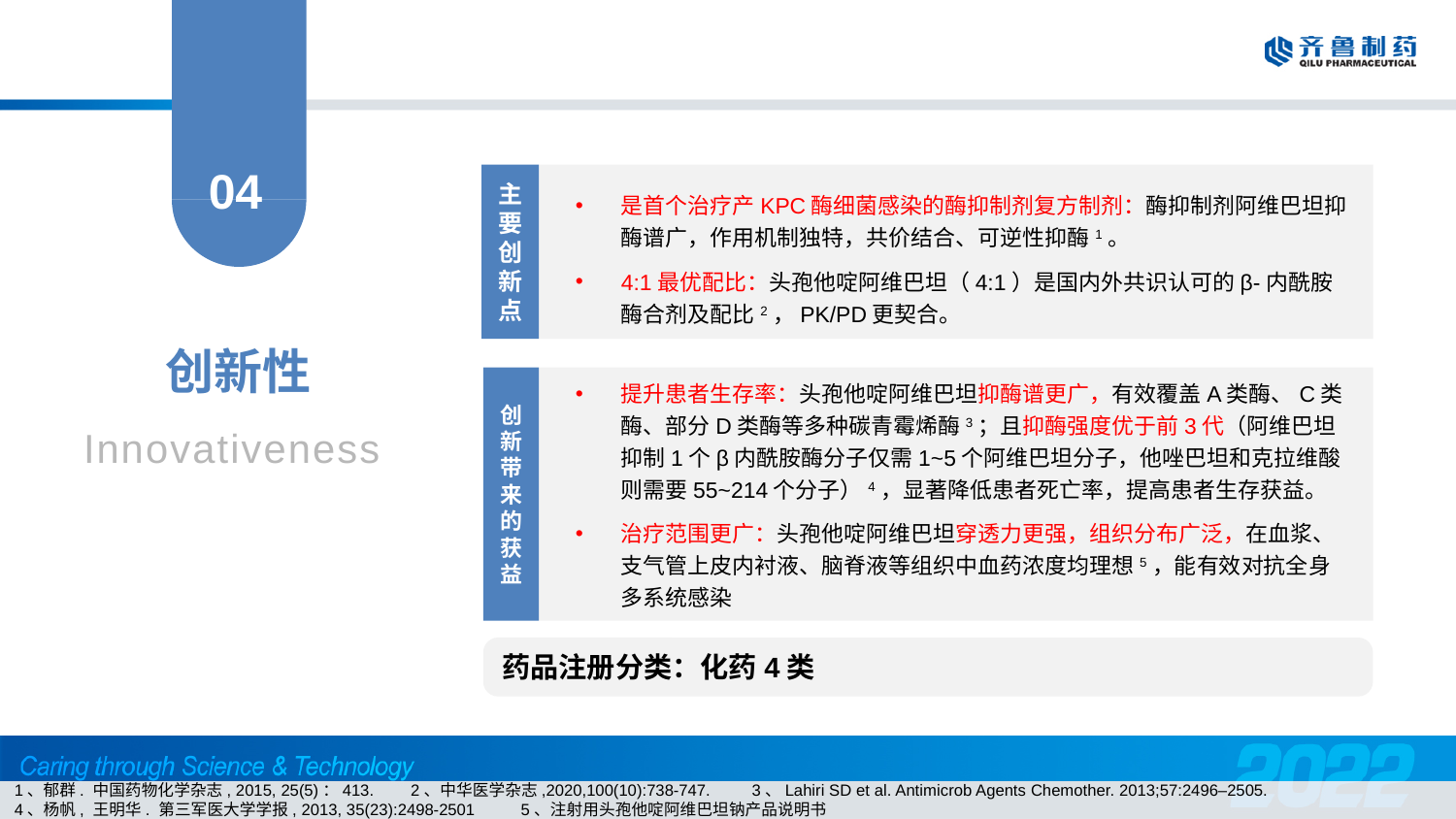

04
主要
创新点

是首个治疗产KPC酶细菌感染的酶抑制剂复方制剂：酶抑制剂阿维巴坦抑酶谱广，作用机制独特，共价结合、可逆性抑酶1。
4:1最优配比：头孢他啶阿维巴坦（4:1）是国内外共识认可的β-内酰胺酶合剂及配比2，PK/PD更契合。
创新性
Innovativeness
创新带来的获益

提升患者生存率：头孢他啶阿维巴坦抑酶谱更广，有效覆盖A类酶、C类酶、部分D类酶等多种碳青霉烯酶3；且抑酶强度优于前3代（阿维巴坦抑制1个β内酰胺酶分子仅需1~5个阿维巴坦分子，他唑巴坦和克拉维酸则需要55~214个分子）4，显著降低患者死亡率，提高患者生存获益。
治疗范围更广：头孢他啶阿维巴坦穿透力更强，组织分布广泛，在血浆、支气管上皮内衬液、脑脊液等组织中血药浓度均理想5，能有效对抗全身多系统感染
药品注册分类：化药4类
1、郁群. 中国药物化学杂志, 2015, 25(5)：413.        2、中华医学杂志,2020,100(10):738-747.         3、Lahiri SD et al. Antimicrob Agents Chemother. 2013;57:2496–2505.
4、杨帆, 王明华. 第三军医大学学报, 2013, 35(23):2498-2501          5、注射用头孢他啶阿维巴坦钠产品说明书